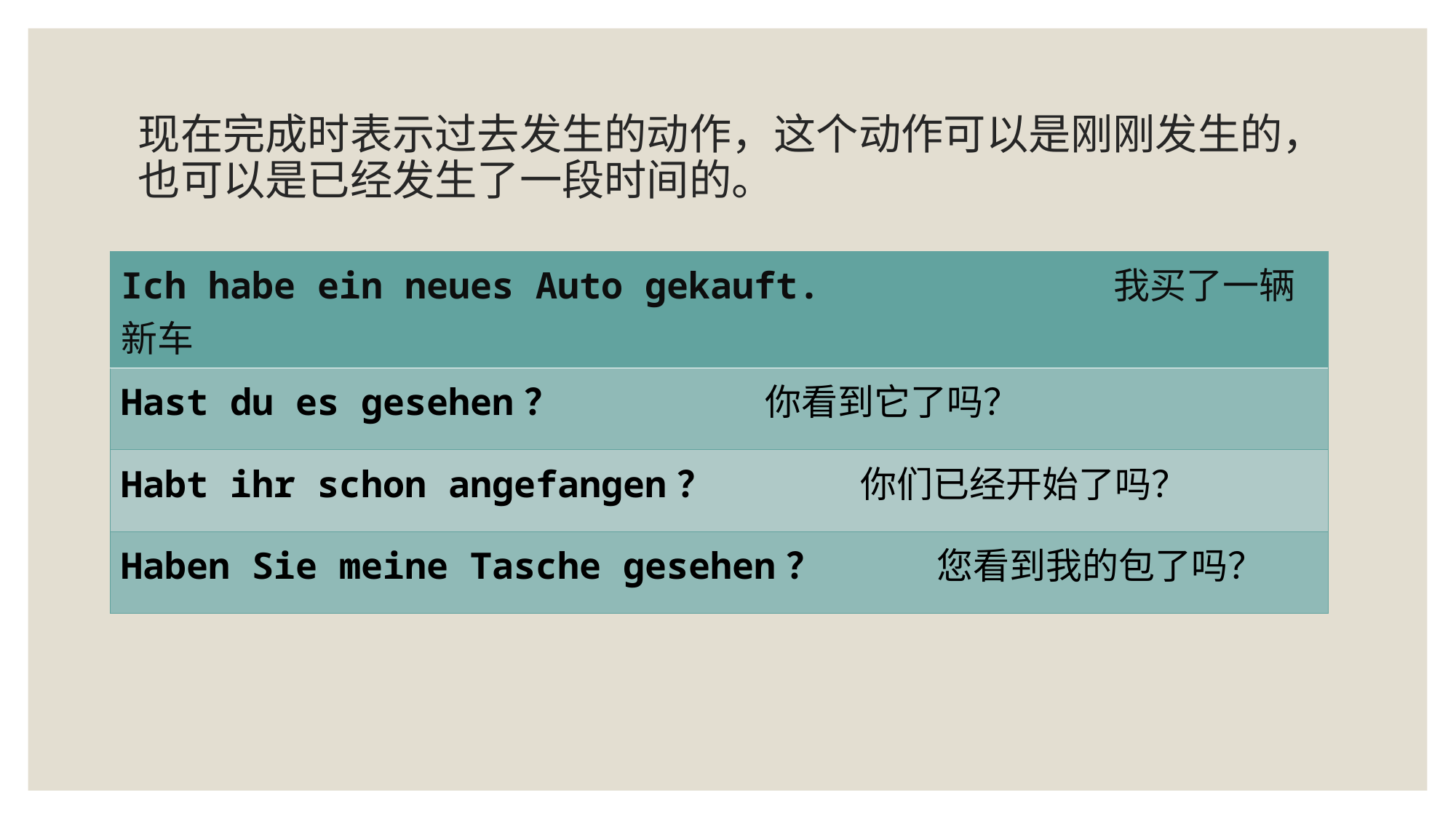

# 现在完成时表示过去发生的动作，这个动作可以是刚刚发生的，也可以是已经发生了一段时间的。
| Ich habe ein neues Auto gekauft. 我买了一辆新车 |
| --- |
| Hast du es gesehen？ 你看到它了吗？ |
| Habt ihr schon angefangen？ 你们已经开始了吗？ |
| Haben Sie meine Tasche gesehen？ 您看到我的包了吗？ |